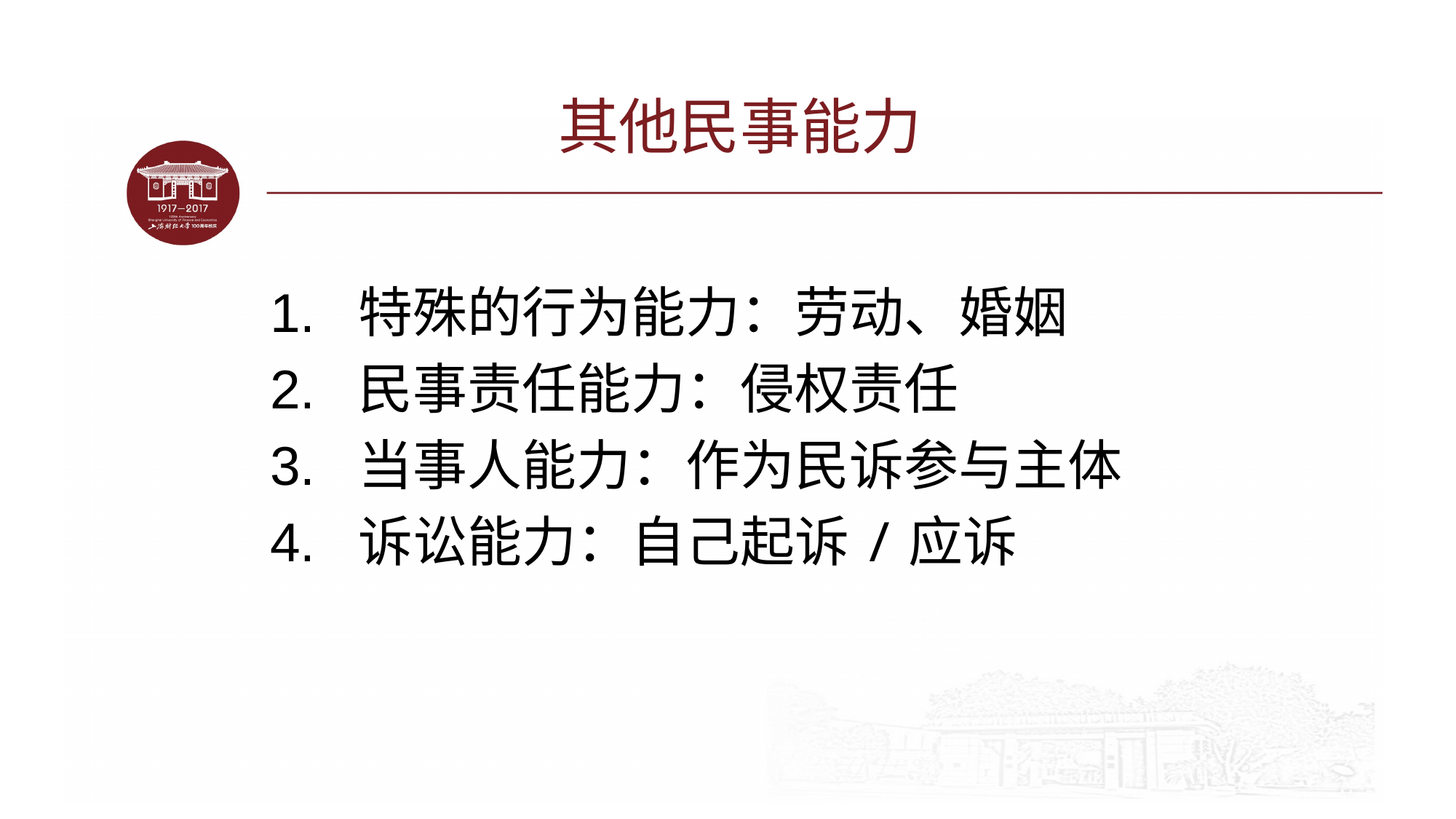

# 其他民事能力
特殊的行为能力：劳动、婚姻
民事责任能力：侵权责任
当事人能力：作为民诉参与主体
诉讼能力：自己起诉/应诉